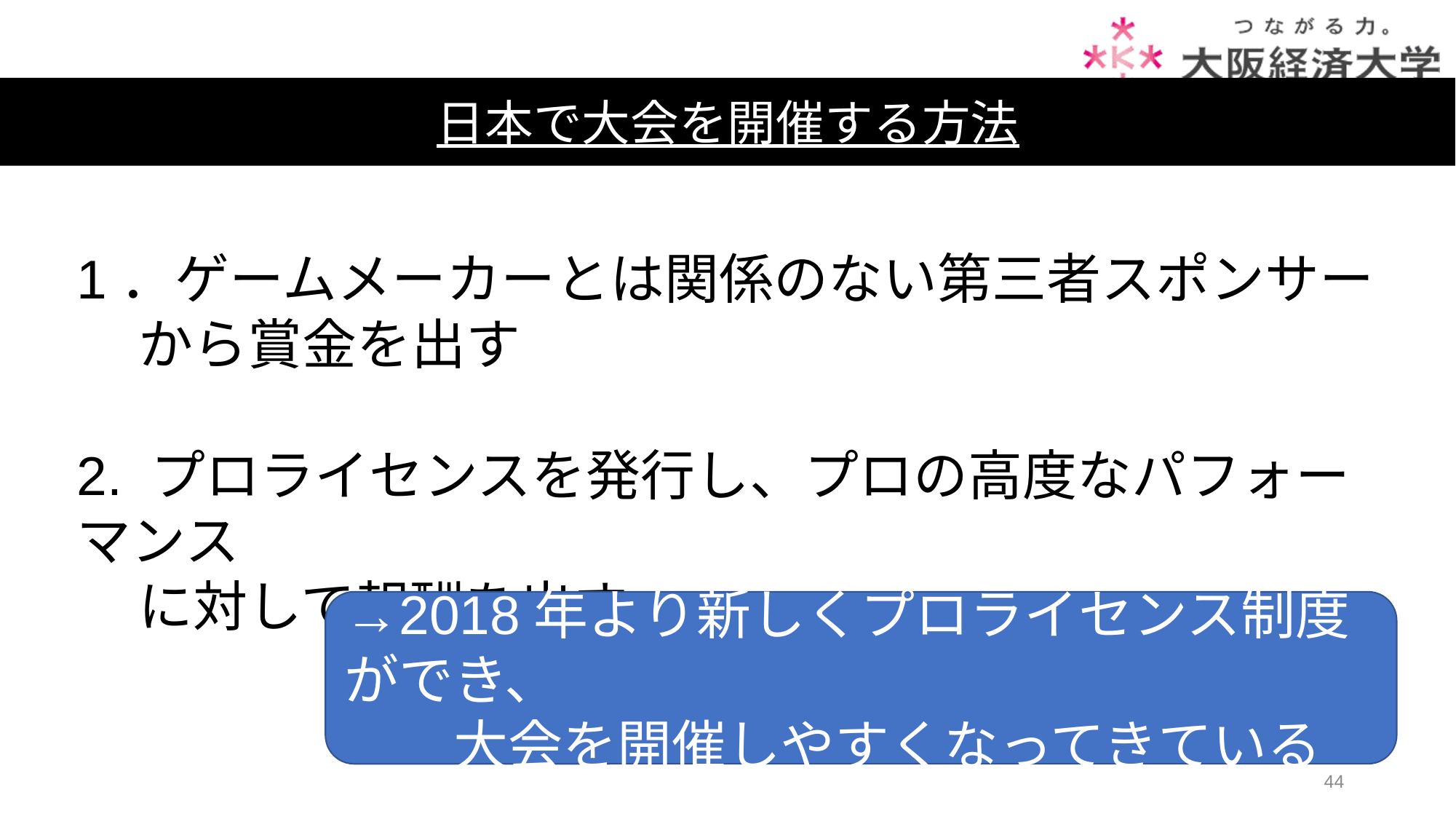

日本で大会を開催する方法

1．ゲームメーカーとは関係のない第三者スポンサー
    から賞金を出す

2. プロライセンスを発行し、プロの高度なパフォーマンス
    に対して報酬を出す
→2018年より新しくプロライセンス制度ができ、
　　大会を開催しやすくなってきている
44